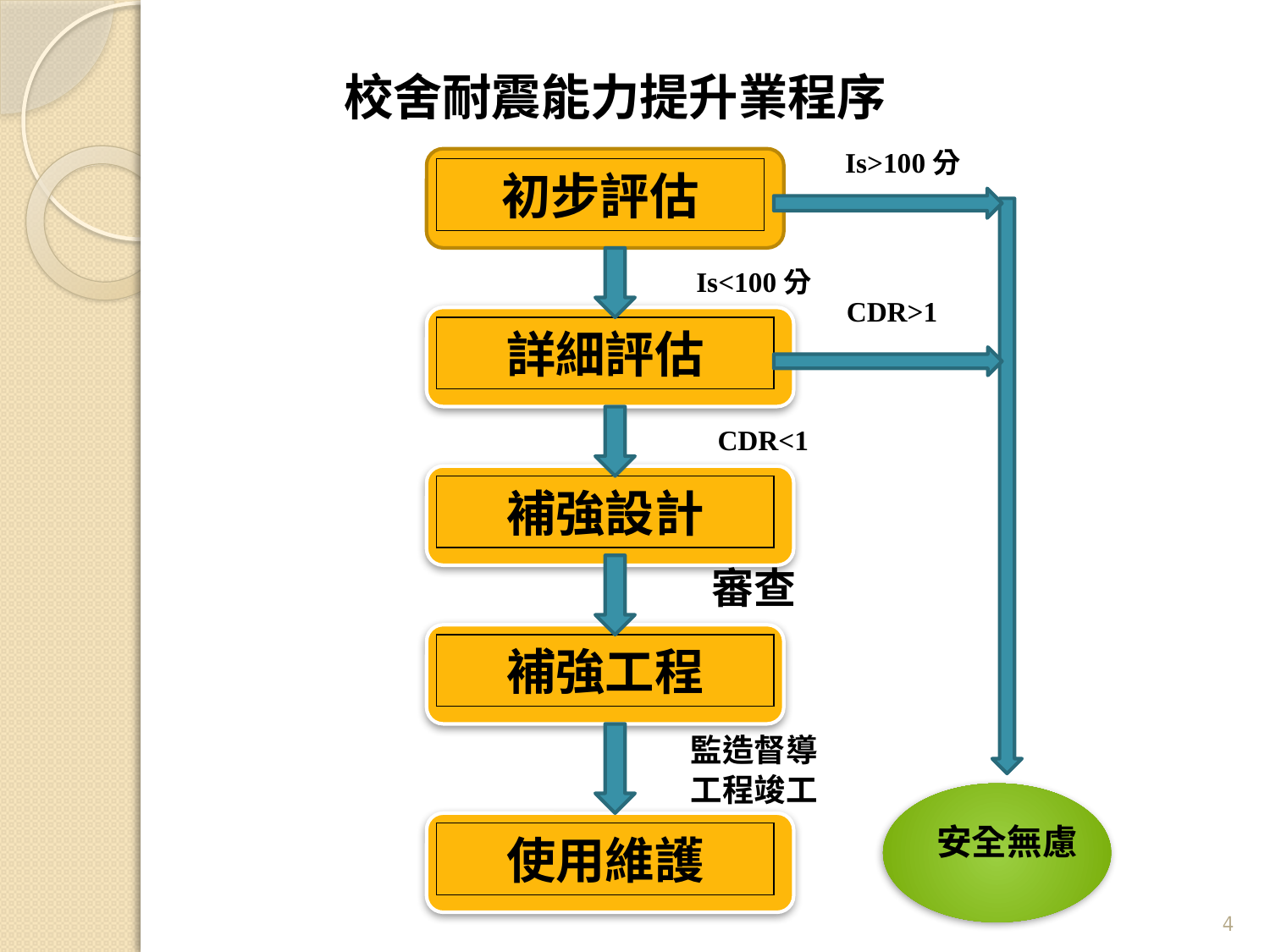

校舍耐震能力提升業程序
Is>100分

初步評估

Is<100分
CDR>1

詳細評估

CDR<1

補強設計

審查

補強工程

監造督導
工程竣工

安全無慮
使用維護
4